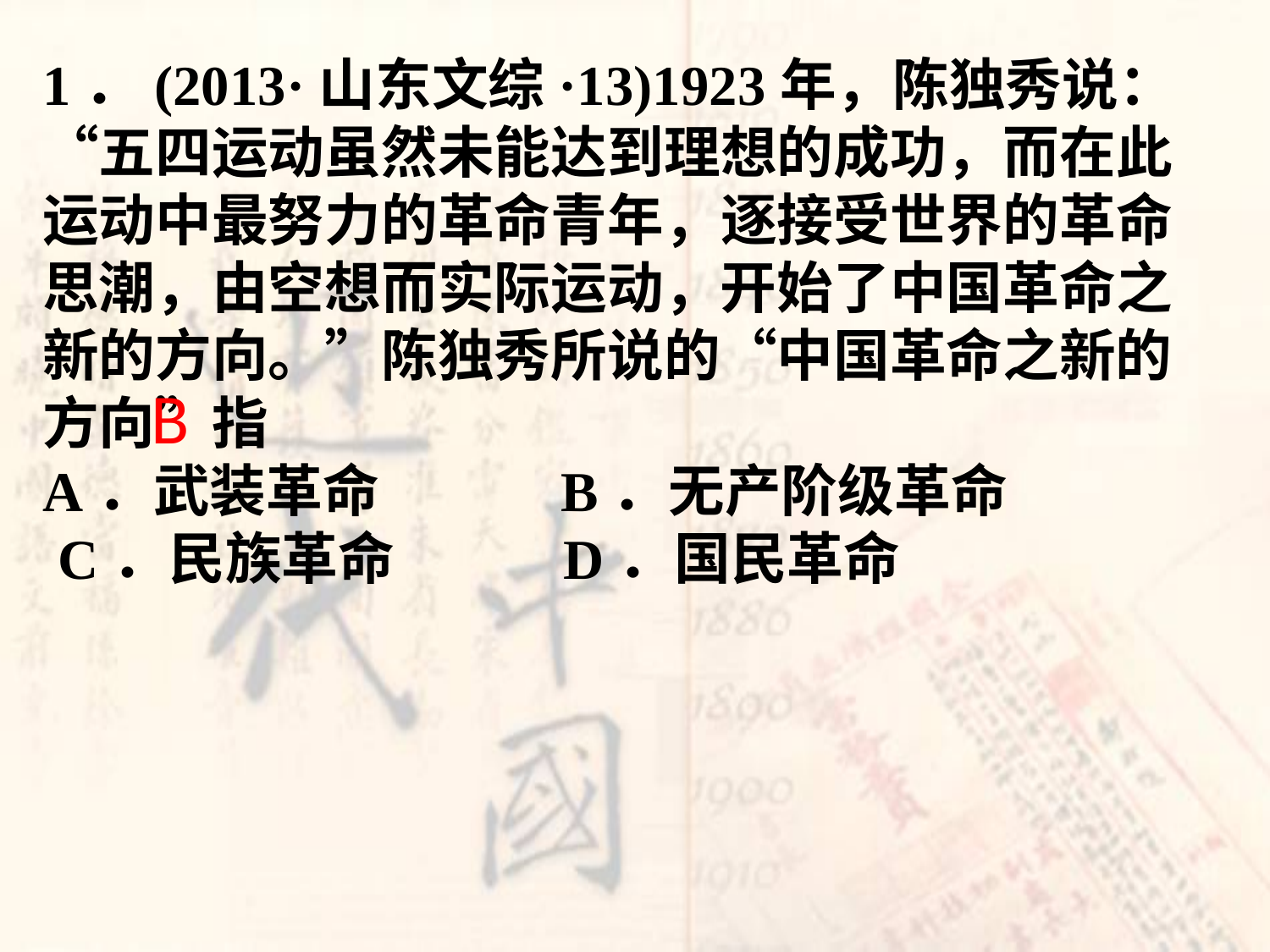

1．(2013·山东文综·13)1923年，陈独秀说：“五四运动虽然未能达到理想的成功，而在此运动中最努力的革命青年，逐接受世界的革命思潮，由空想而实际运动，开始了中国革命之新的方向。”陈独秀所说的“中国革命之新的方向”指
A．武装革命             B．无产阶级革命
 C．民族革命            D．国民革命
B